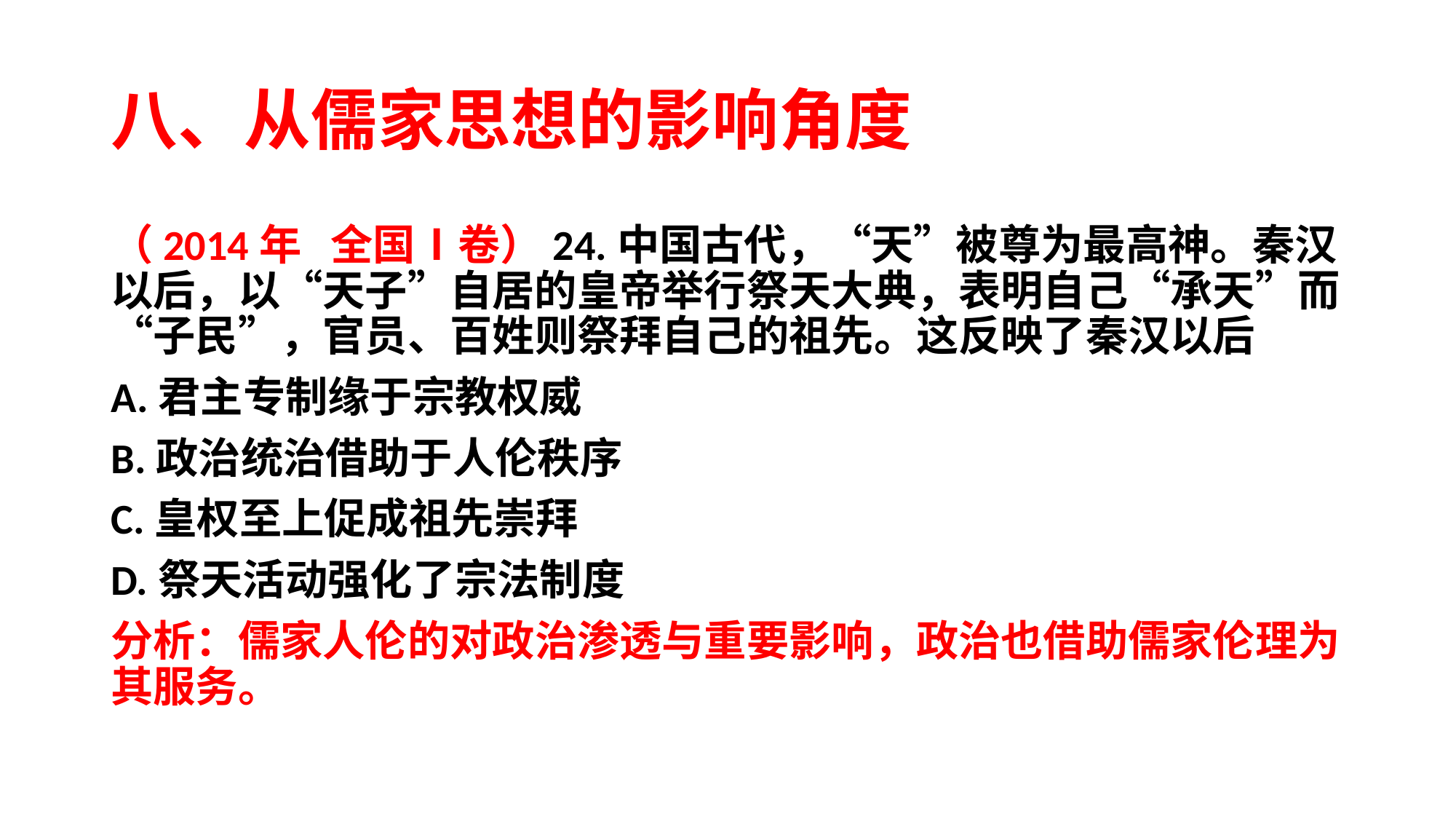

# 八、从儒家思想的影响角度
（2014年   全国Ⅰ卷）24.中国古代，“天”被尊为最高神。秦汉以后，以“天子”自居的皇帝举行祭天大典，表明自己“承天”而“子民”，官员、百姓则祭拜自己的祖先。这反映了秦汉以后
A.君主专制缘于宗教权威
B.政治统治借助于人伦秩序
C.皇权至上促成祖先崇拜
D.祭天活动强化了宗法制度
分析：儒家人伦的对政治渗透与重要影响，政治也借助儒家伦理为其服务。